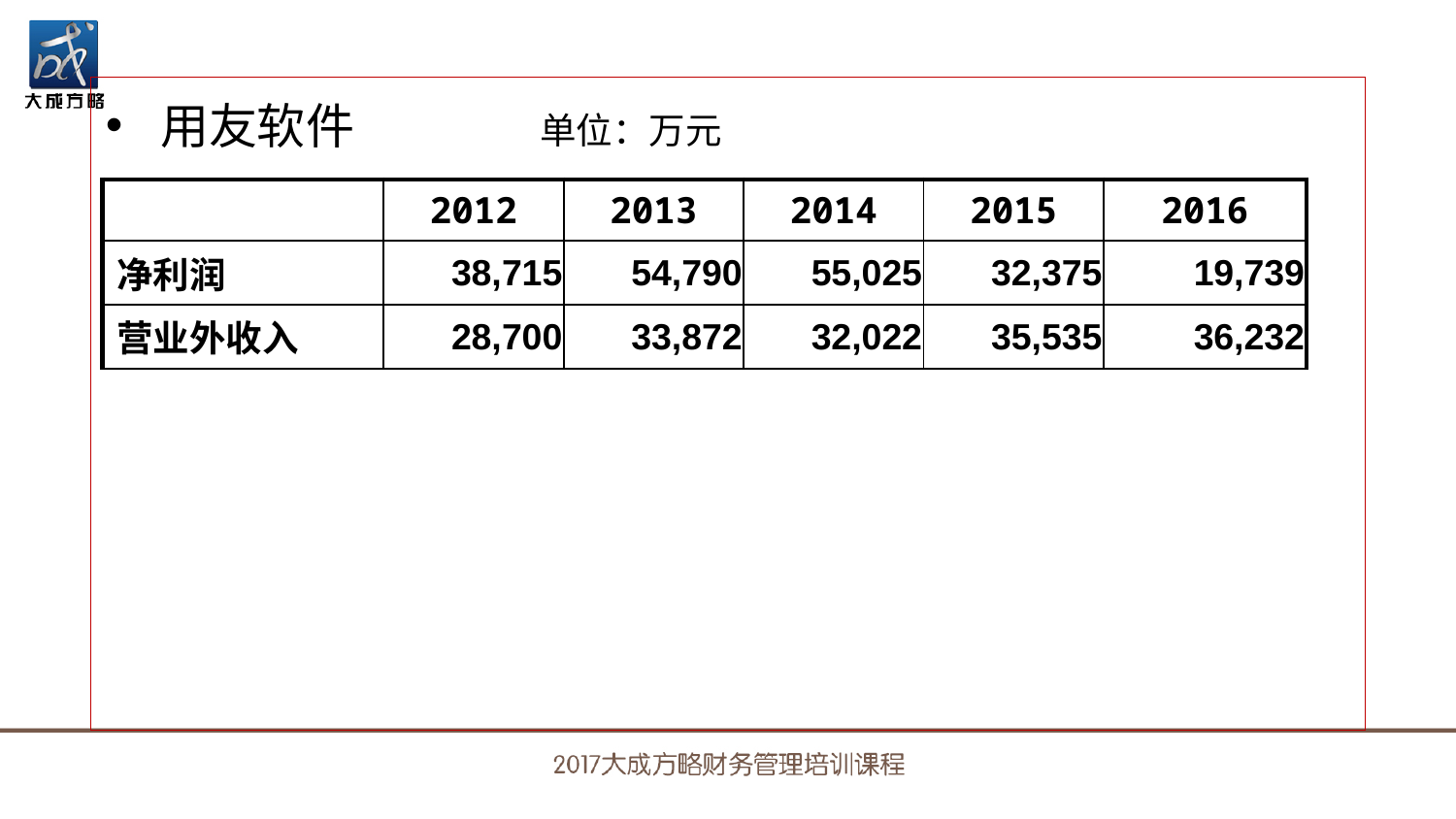

用友软件                 单位：万元
|  | 2012 | 2013 | 2014 | 2015 | 2016 |
| --- | --- | --- | --- | --- | --- |
| 净利润 | 38,715 | 54,790 | 55,025 | 32,375 | 19,739 |
| 营业外收入 | 28,700 | 33,872 | 32,022 | 35,535 | 36,232 |